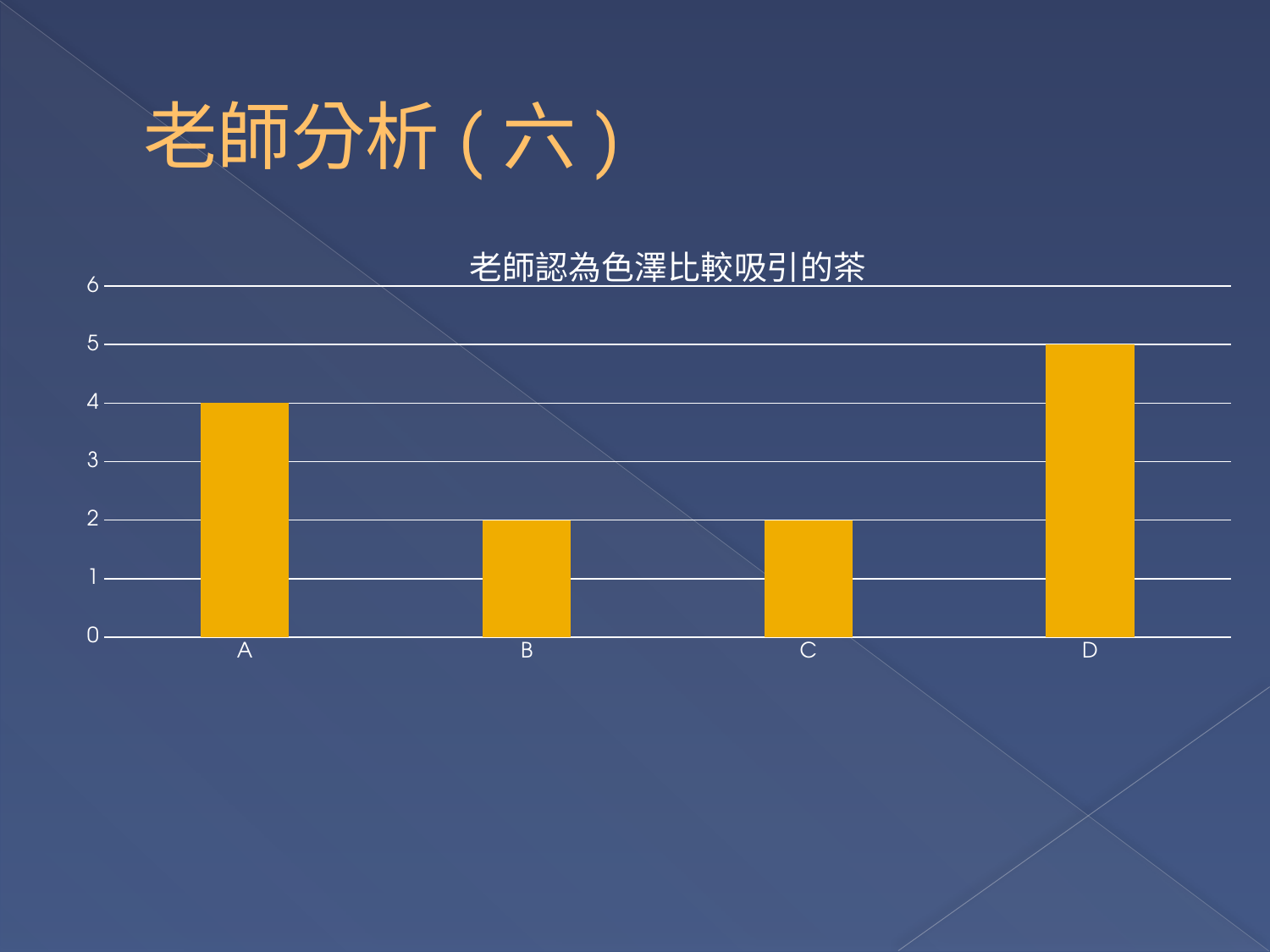

# 老師分析(六)

### Chart: 老師認為色澤比較吸引的茶

| Category | 數列 1 |
|---|---|
| A | 4.0 |
| B | 2.0 |
| C | 2.0 |
| D | 5.0 |